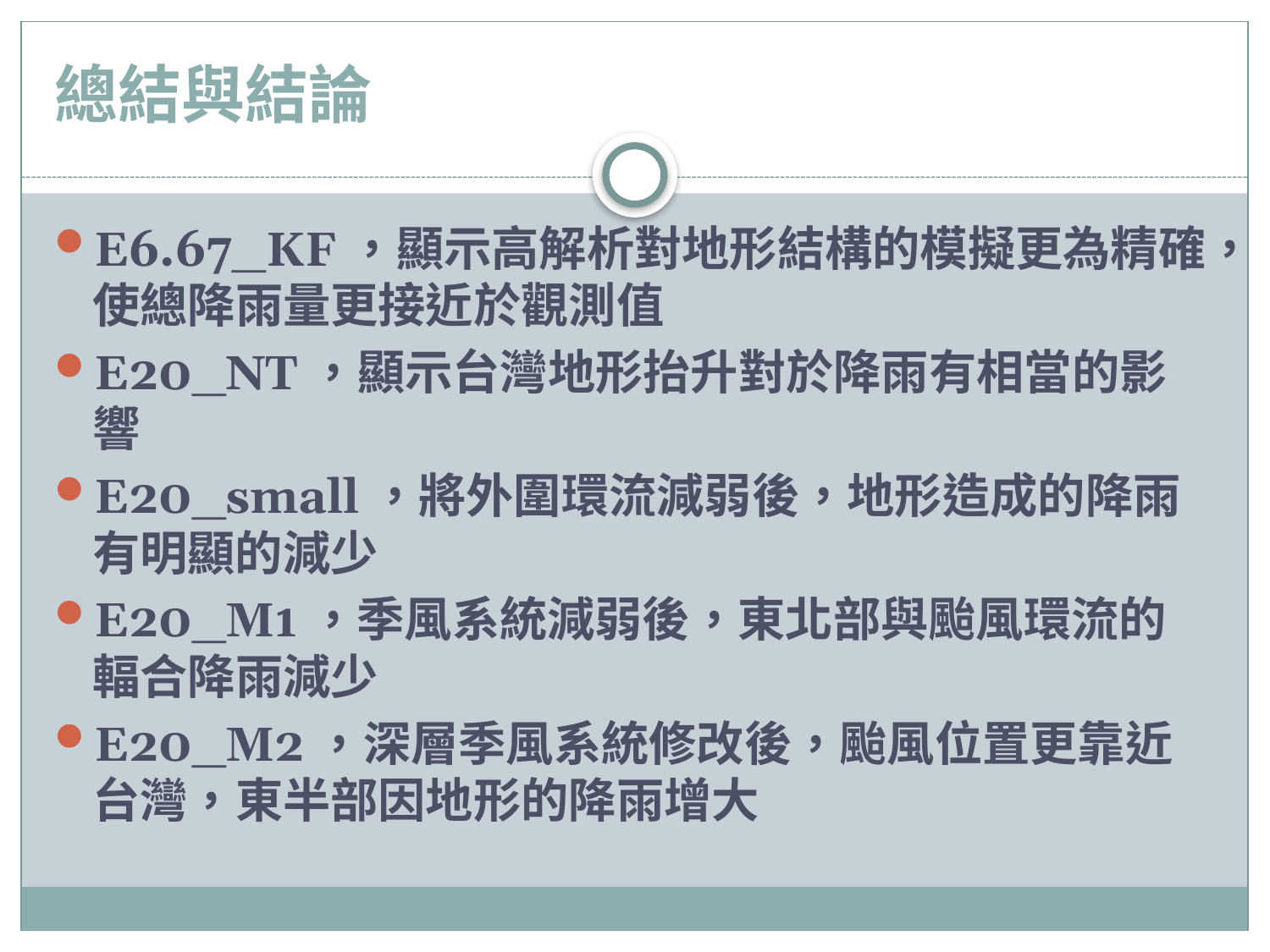

# 總結與結論
E6.67_KF，顯示高解析對地形結構的模擬更為精確，使總降雨量更接近於觀測值
E20_NT，顯示台灣地形抬升對於降雨有相當的影響
E20_small，將外圍環流減弱後，地形造成的降雨有明顯的減少
E20_M1，季風系統減弱後，東北部與颱風環流的輻合降雨減少
E20_M2，深層季風系統修改後，颱風位置更靠近台灣，東半部因地形的降雨增大